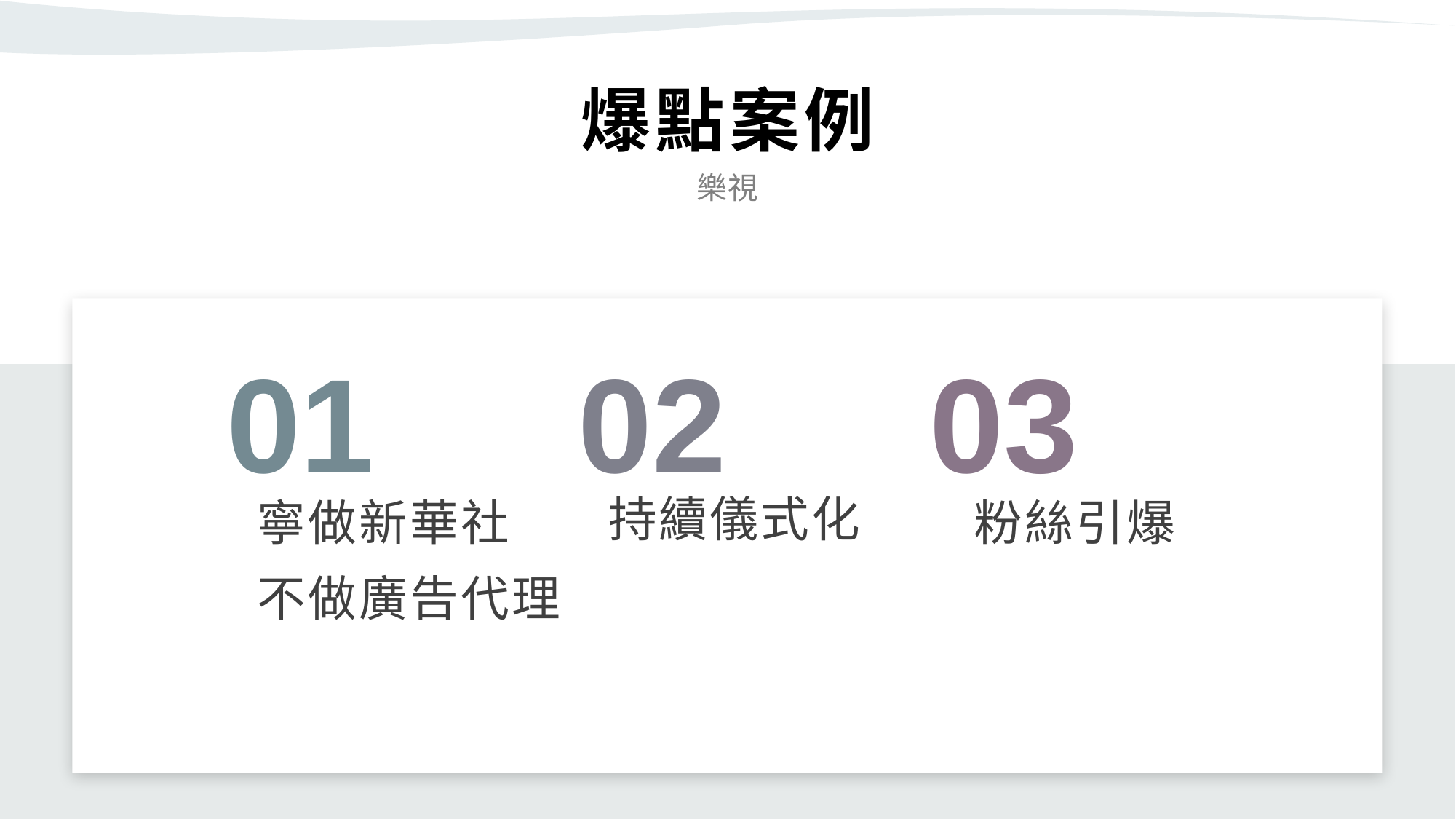

爆點案例
樂視

01
02
03

持續儀式化
寧做新華社
不做廣告代理
粉絲引爆